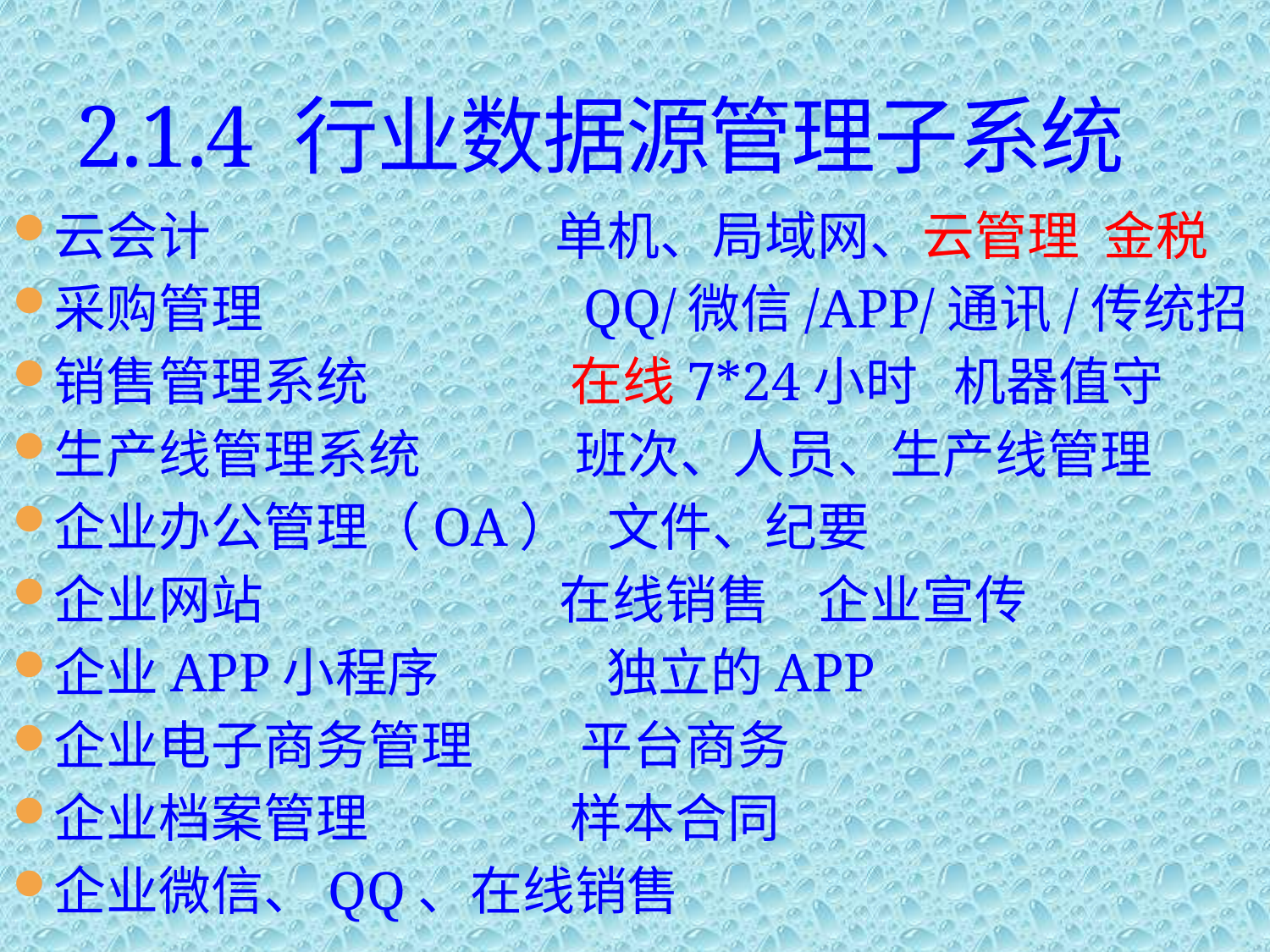

# 2.1.4 行业数据源管理子系统
云会计                             单机、局域网、云管理  金税
采购管理                          QQ/微信/APP/通讯/传统招
销售管理系统                 在线7*24小时   机器值守
生产线管理系统             班次、人员、生产线管理
企业办公管理（OA）   文件、纪要
企业网站                         在线销售    企业宣传
企业APP小程序              独立的APP
企业电子商务管理         平台商务
企业档案管理                 样本合同
企业微信、QQ、在线销售